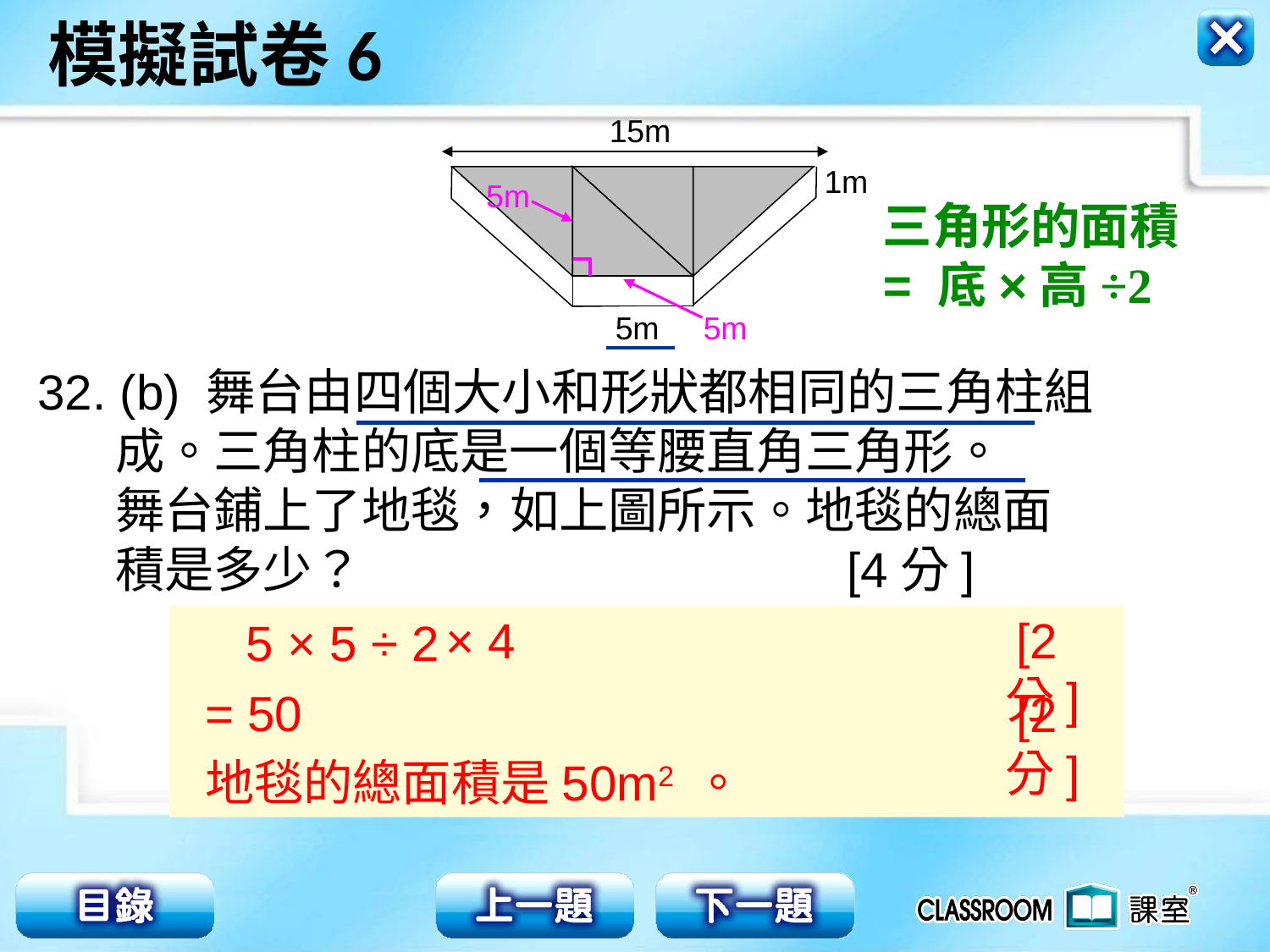

15m
1m

5m
三角形的面積
= 底×高÷2

5m
5m
32. (b) 舞台由四個大小和形狀都相同的三角柱組
      成。三角柱的底是一個等腰直角三角形。
      舞台鋪上了地毯，如上圖所示。地毯的總面
      積是多少？                                           [4分]
× 4
[2分]
   5 × 5 ÷ 2
= 50
地毯的總面積是50m2 。
[2分]